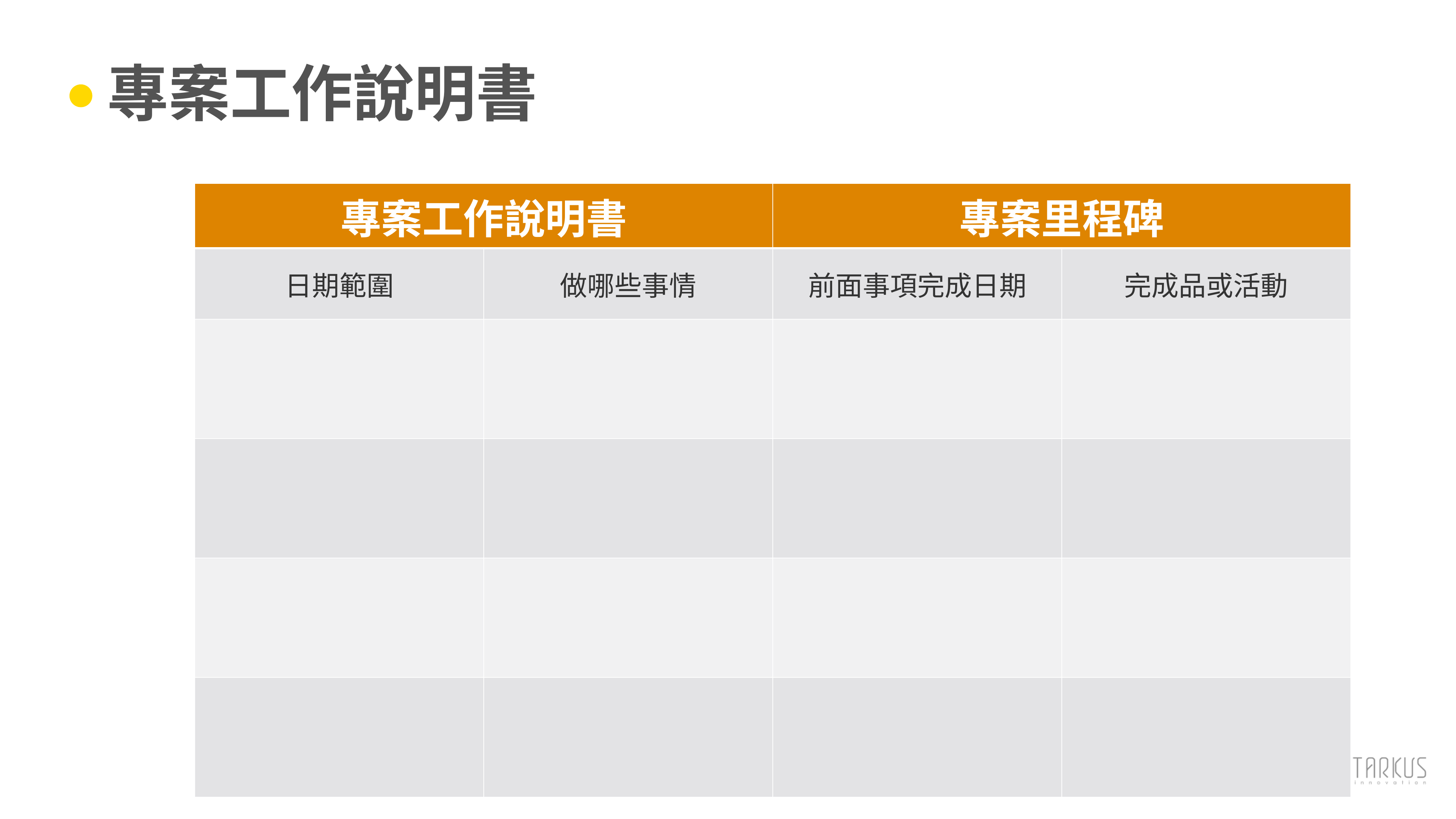

# 專案工作說明書
| 專案工作說明書 |  | 專案里程碑 |  |
| --- | --- | --- | --- |
| 日期範圍 | 做哪些事情 | 前面事項完成日期 | 完成品或活動 |
|  |  |  |  |
|  |  |  |  |
|  |  |  |  |
|  |  |  |  |